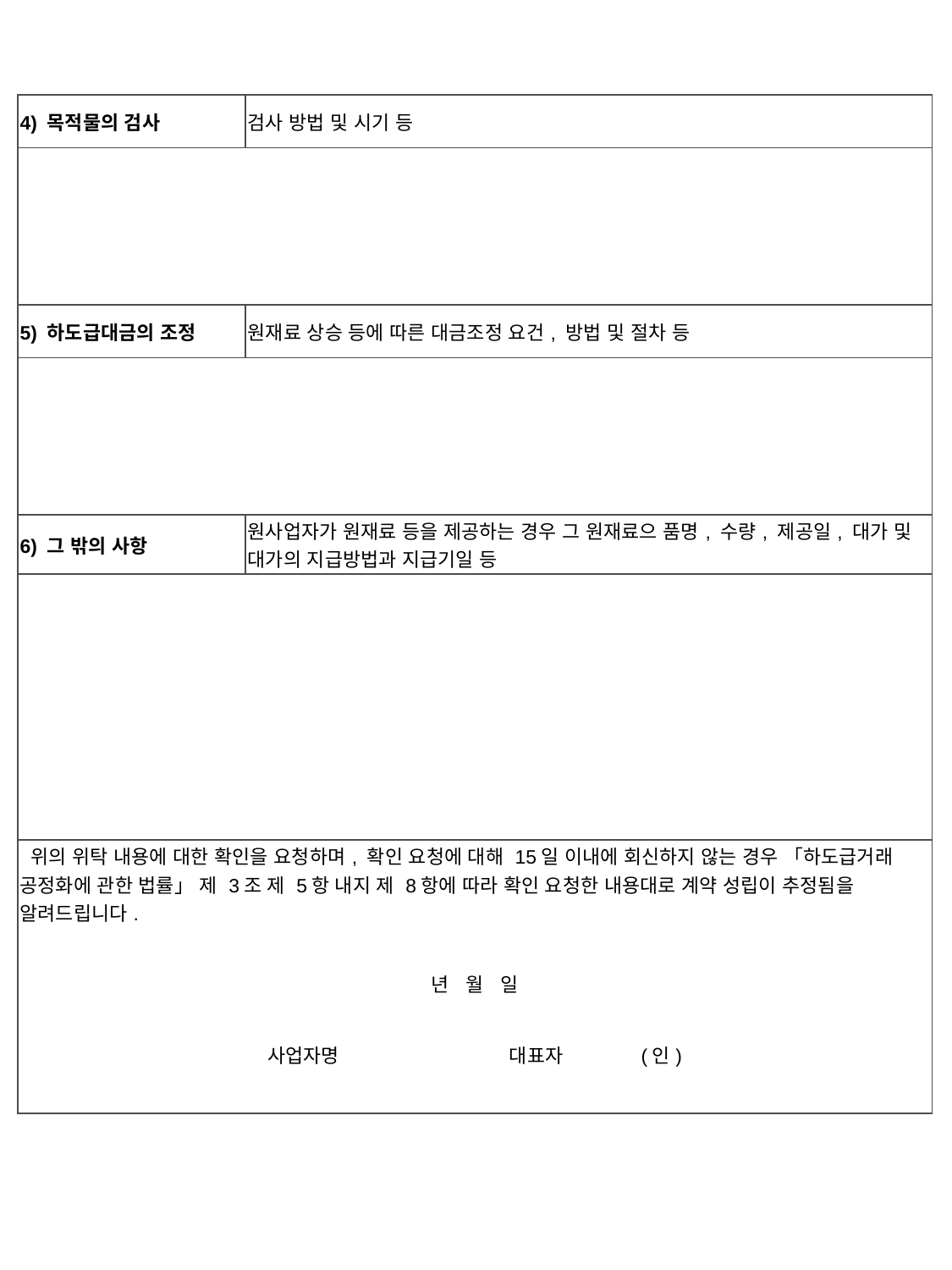

| 4) 목적물의 검사 | 검사 방법 및 시기 등 |
| --- | --- |
|  |  |
| 5) 하도급대금의 조정 | 원재료 상승 등에 따른 대금조정 요건, 방법 및 절차 등 |
|  |  |
| 6) 그 밖의 사항 | 원사업자가 원재료 등을 제공하는 경우 그 원재료으 품명, 수량, 제공일, 대가 및 대가의 지급방법과 지급기일 등 |
|  |  |
| 위의 위탁 내용에 대한 확인을 요청하며, 확인 요청에 대해 15일 이내에 회신하지 않는 경우 「하도급거래 공정화에 관한 법률」 제 3조 제 5항 내지 제 8항에 따라 확인 요청한 내용대로 계약 성립이 추정됨을 알려드립니다. 년 월 일 사업자명 대표자 (인) |  |